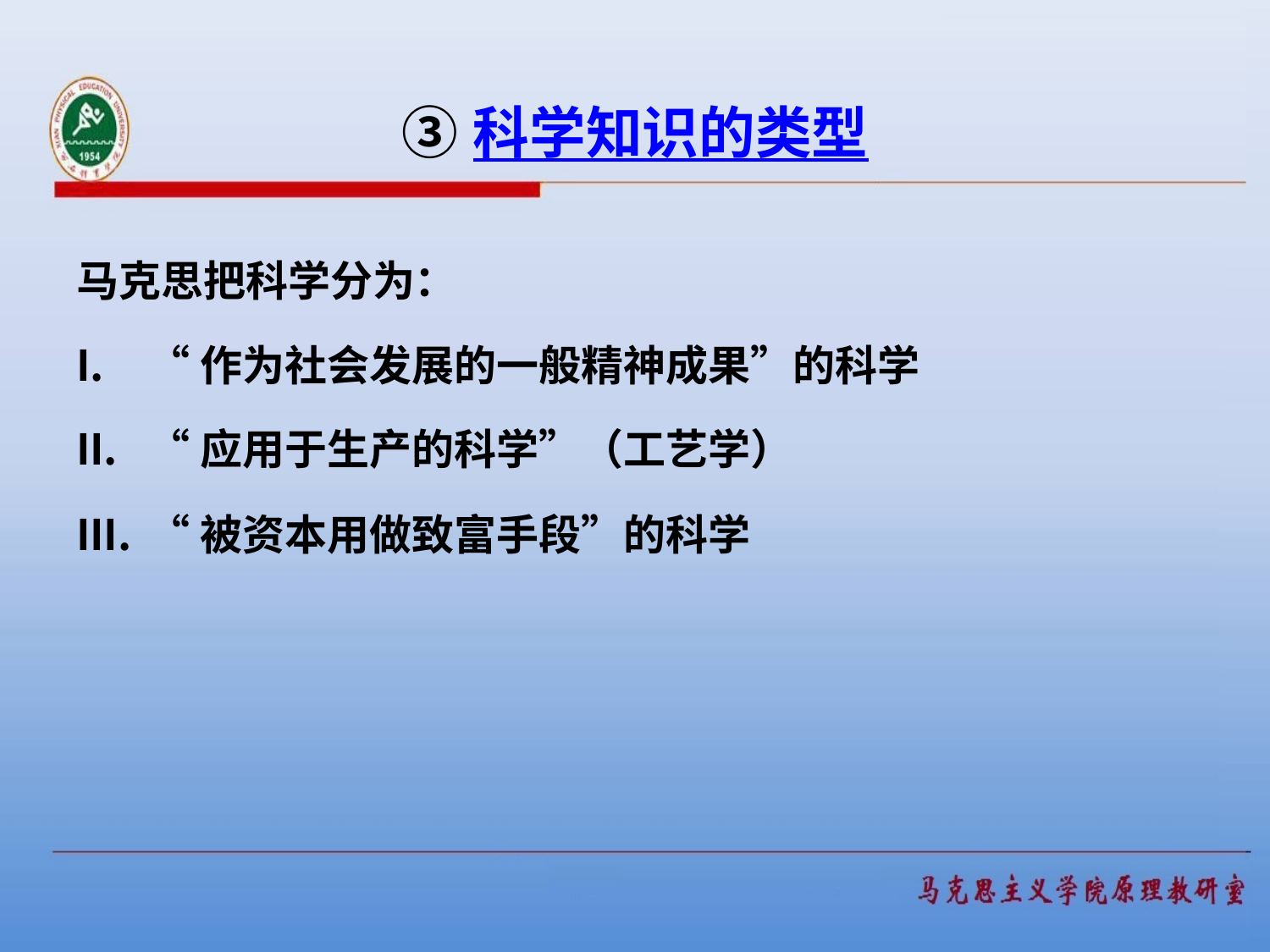

# 科学知识的类型
马克思把科学分为：
“作为社会发展的一般精神成果”的科学
“应用于生产的科学”（工艺学）
“被资本用做致富手段”的科学